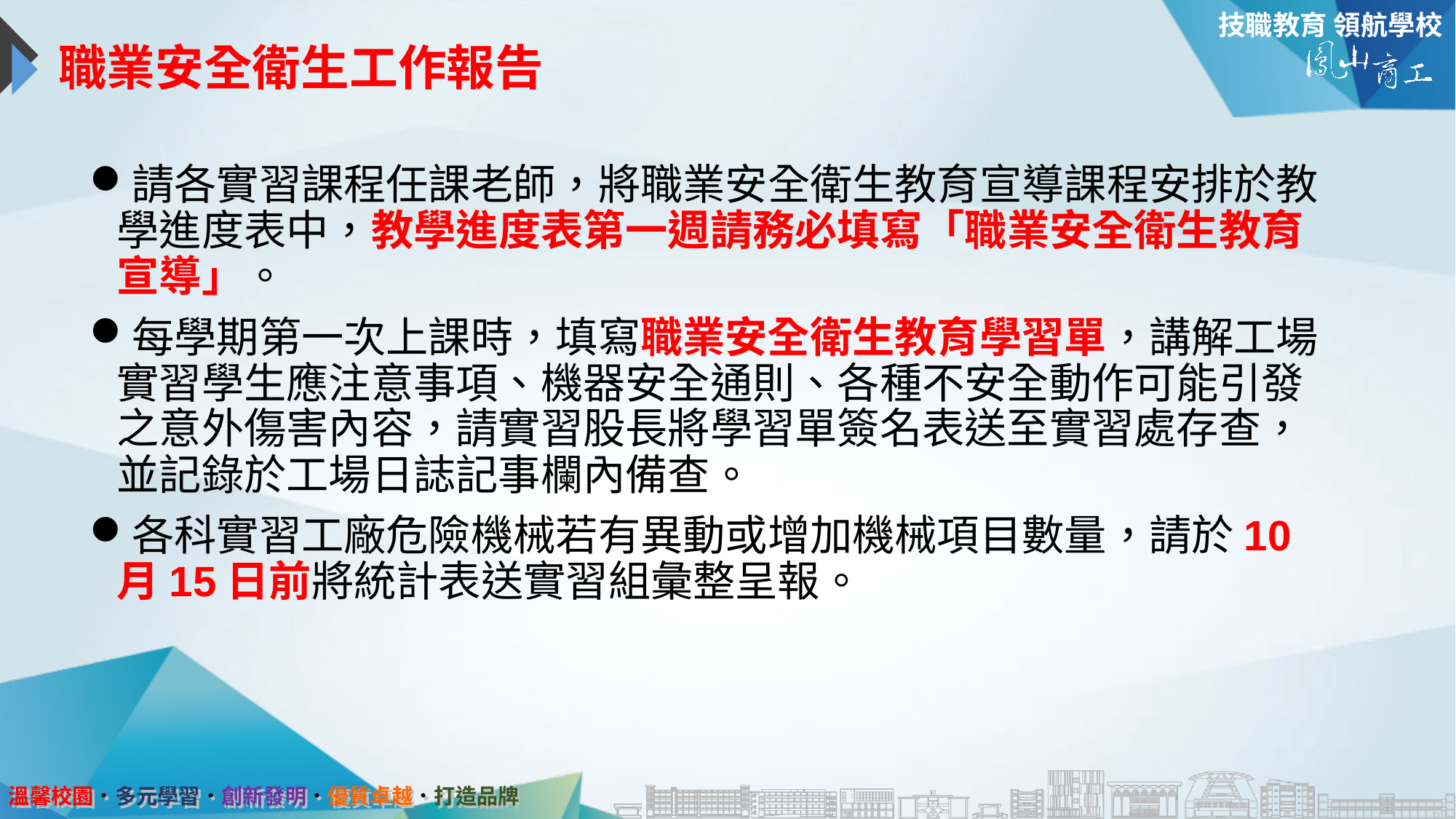

# 職業安全衛生工作報告
請各實習課程任課老師，將職業安全衛生教育宣導課程安排於教學進度表中，教學進度表第一週請務必填寫「職業安全衛生教育宣導」。
每學期第一次上課時，填寫職業安全衛生教育學習單，講解工場實習學生應注意事項、機器安全通則、各種不安全動作可能引發之意外傷害內容，請實習股長將學習單簽名表送至實習處存查，並記錄於工場日誌記事欄內備查。
各科實習工廠危險機械若有異動或增加機械項目數量，請於10月15日前將統計表送實習組彙整呈報。